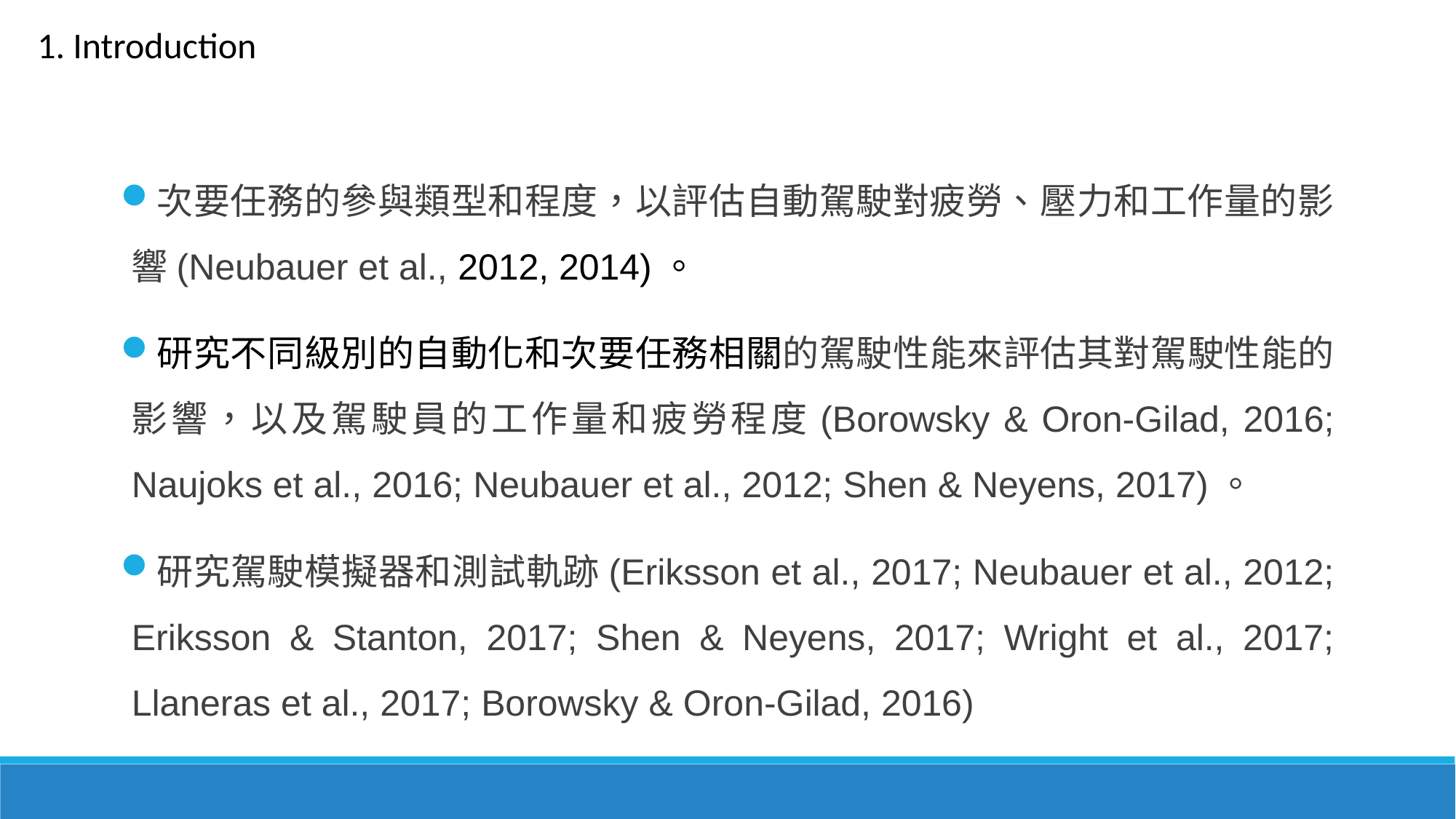

1. Introduction
次要任務的參與類型和程度，以評估自動駕駛對疲勞、壓力和工作量的影響(Neubauer et al., 2012, 2014)。
研究不同級別的自動化和次要任務相關的駕駛性能來評估其對駕駛性能的影響，以及駕駛員的工作量和疲勞程度(Borowsky & Oron-Gilad, 2016; Naujoks et al., 2016; Neubauer et al., 2012; Shen & Neyens, 2017)。
研究駕駛模擬器和測試軌跡(Eriksson et al., 2017; Neubauer et al., 2012; Eriksson & Stanton, 2017; Shen & Neyens, 2017; Wright et al., 2017; Llaneras et al., 2017; Borowsky & Oron-Gilad, 2016)